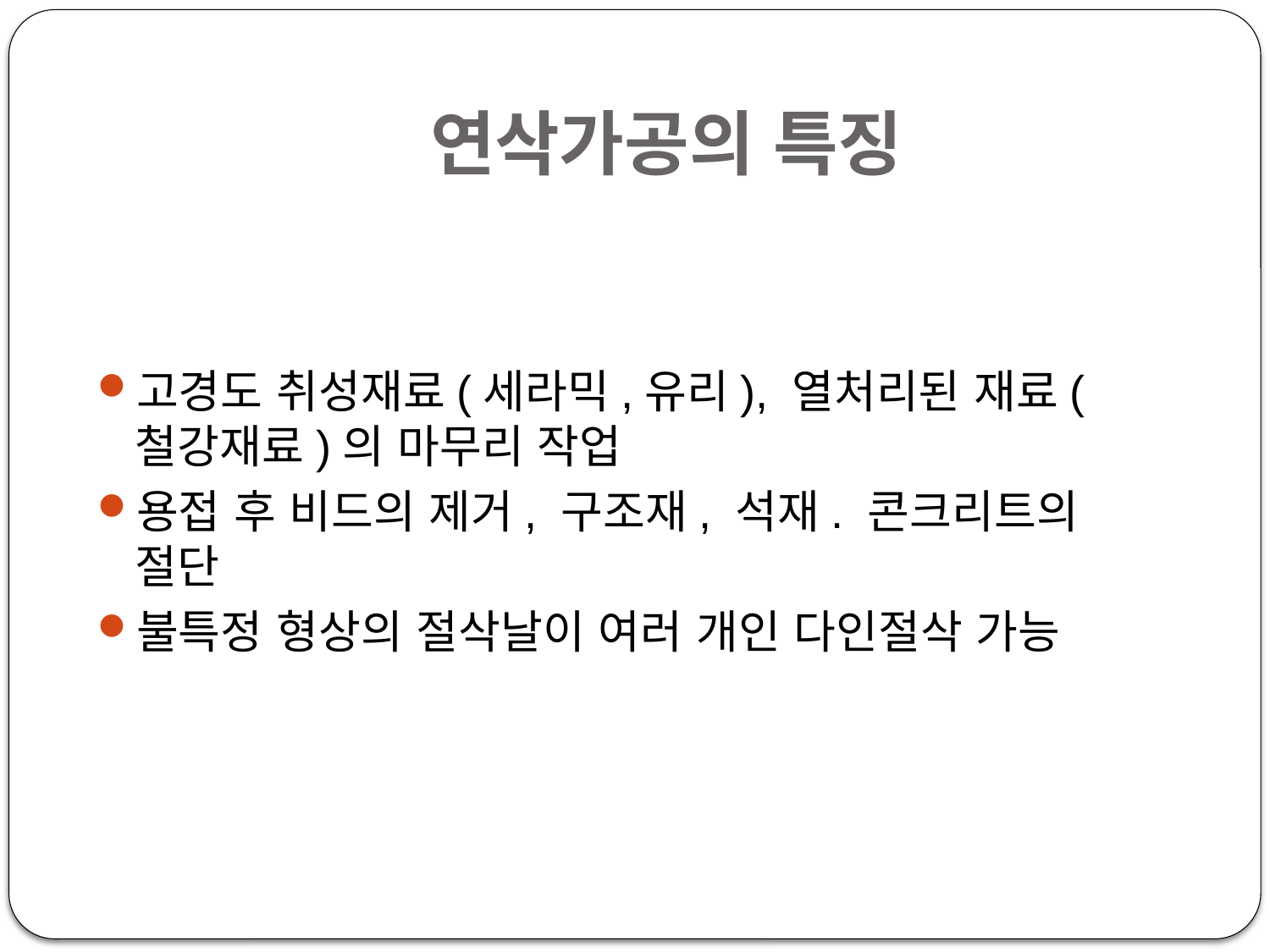

# 연삭가공의 특징

고경도 취성재료(세라믹,유리), 열처리된 재료(철강재료)의 마무리 작업
용접 후 비드의 제거, 구조재, 석재. 콘크리트의 절단
불특정 형상의 절삭날이 여러 개인 다인절삭 가능